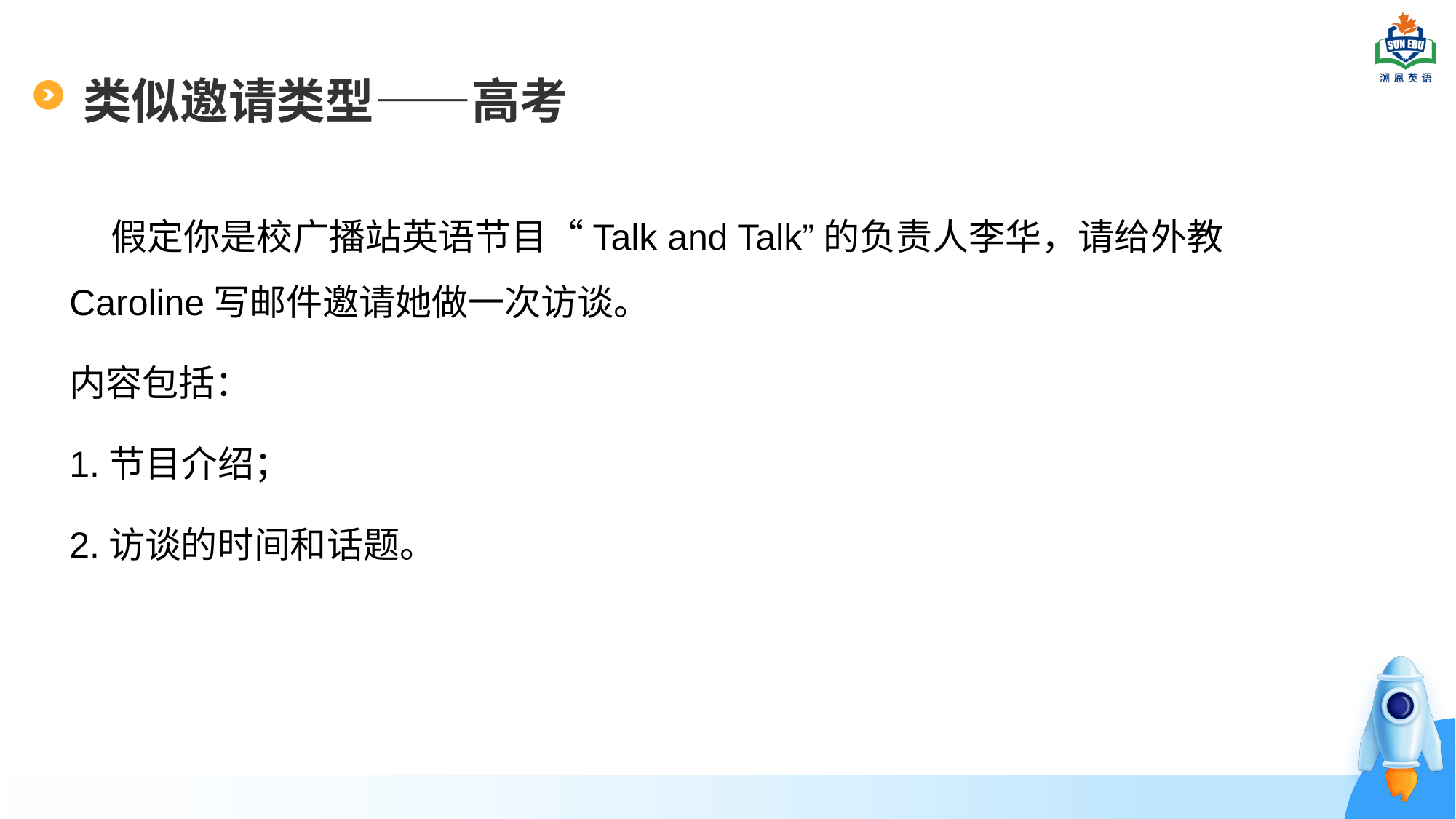

# 类似邀请类型——高考
    假定你是校广播站英语节目“Talk and Talk”的负责人李华，请给外教Caroline写邮件邀请她做一次访谈。
内容包括：
1.节目介绍；
2.访谈的时间和话题。